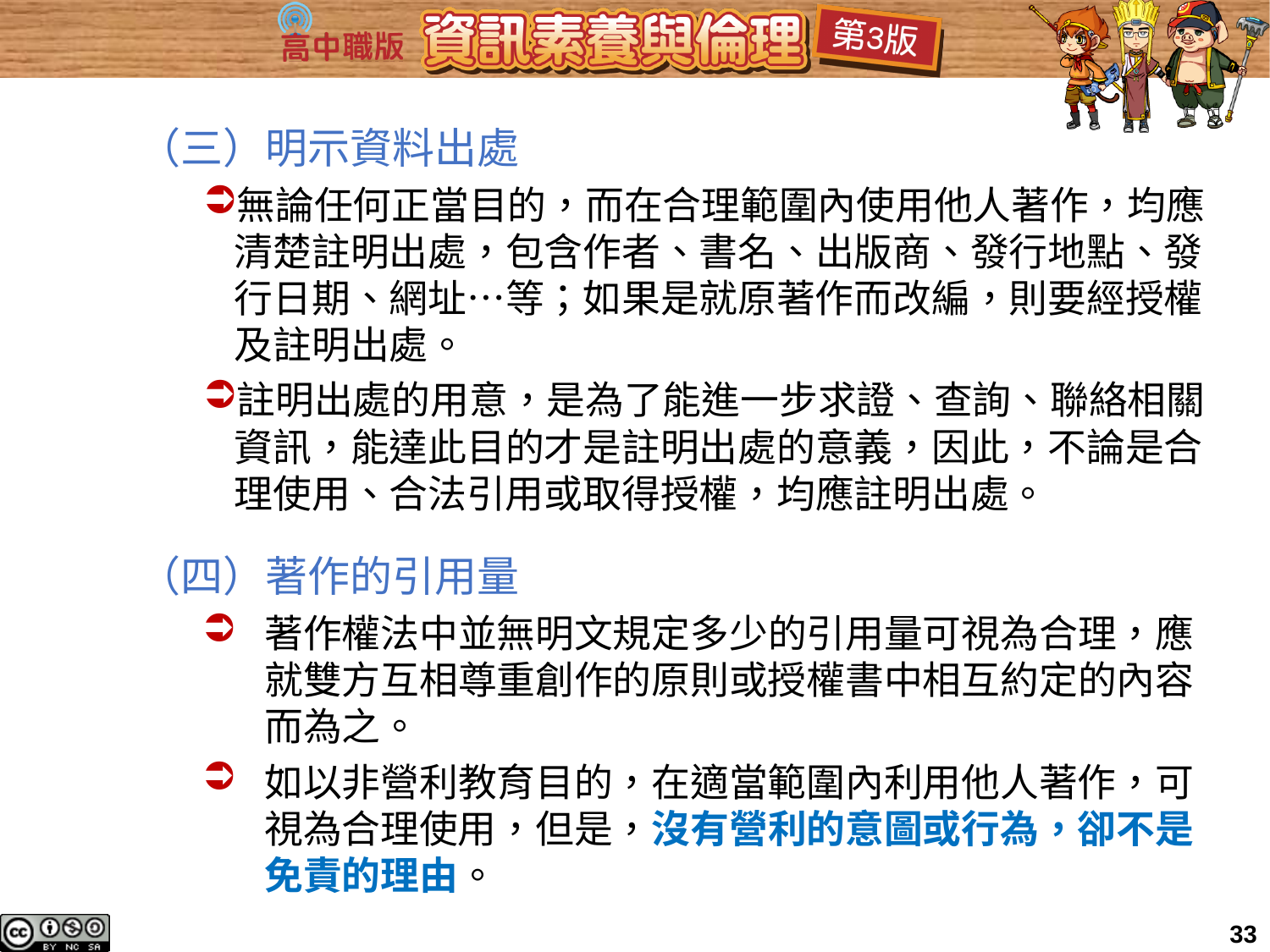

（三）明示資料出處
無論任何正當目的，而在合理範圍內使用他人著作，均應清楚註明出處，包含作者、書名、出版商、發行地點、發行日期、網址…等；如果是就原著作而改編，則要經授權及註明出處。
註明出處的用意，是為了能進一步求證、查詢、聯絡相關資訊，能達此目的才是註明出處的意義，因此，不論是合理使用、合法引用或取得授權，均應註明出處。
（四）著作的引用量
著作權法中並無明文規定多少的引用量可視為合理，應就雙方互相尊重創作的原則或授權書中相互約定的內容而為之。
如以非營利教育目的，在適當範圍內利用他人著作，可視為合理使用，但是，沒有營利的意圖或行為，卻不是免責的理由。
33